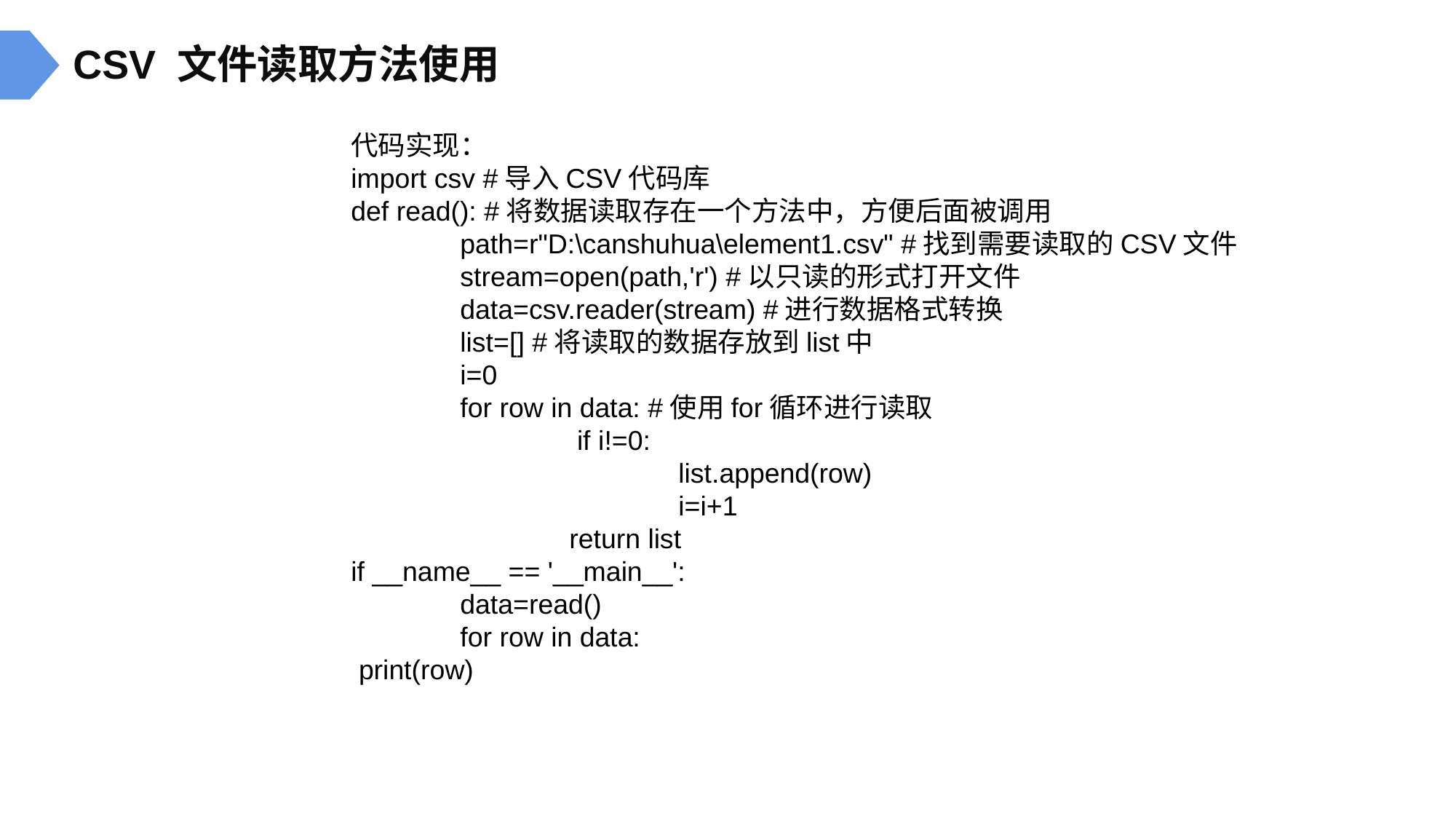

CSV 文件读取方法使用
代码实现：
import csv #导入CSV代码库
def read(): #将数据读取存在一个方法中，方便后面被调用
 	path=r"D:\canshuhua\element1.csv" #找到需要读取的CSV文件
	stream=open(path,'r') #以只读的形式打开文件
 	data=csv.reader(stream) #进行数据格式转换
 	list=[] #将读取的数据存放到list中
	i=0
 	for row in data: #使用for循环进行读取
		 if i!=0:
 			list.append(row)
 			i=i+1
 		return list
if __name__ == '__main__':
 	data=read()
 	for row in data:
 print(row)